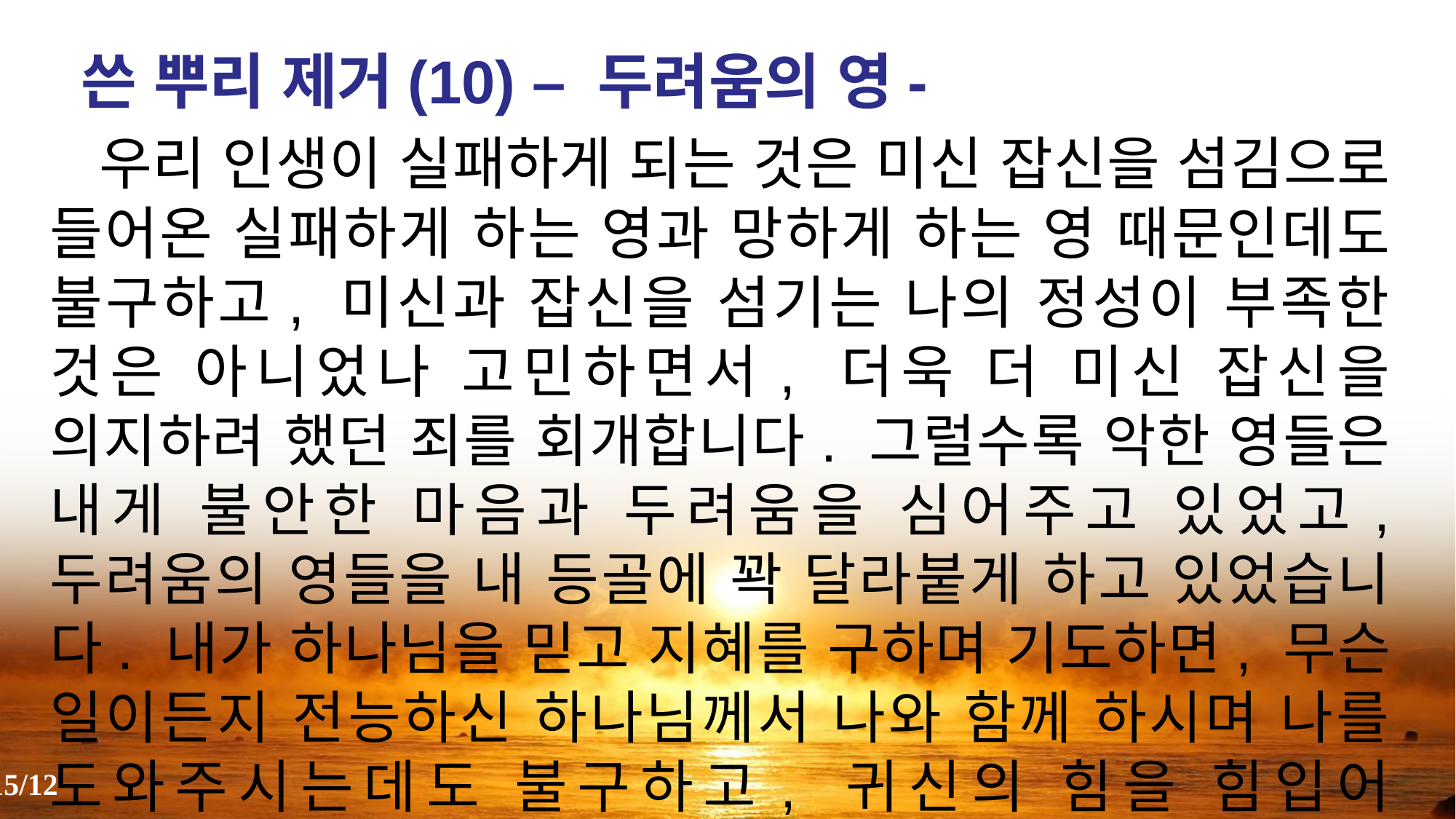

쓴 뿌리 제거(10) – 두려움의 영-
  우리 인생이 실패하게 되는 것은 미신 잡신을 섬김으로 들어온 실패하게 하는 영과 망하게 하는 영 때문인데도 불구하고, 미신과 잡신을 섬기는 나의 정성이 부족한 것은 아니었나 고민하면서, 더욱 더 미신 잡신을 의지하려 했던 죄를 회개합니다. 그럴수록 악한 영들은 내게 불안한 마음과 두려움을 심어주고 있었고, 두려움의 영들을 내 등골에 꽉 달라붙게 하고 있었습니다. 내가 하나님을 믿고 지혜를 구하며 기도하면, 무슨 일이든지 전능하신 하나님께서 나와 함께 하시며 나를 도와주시는데도 불구하고, 귀신의 힘을 힘입어 성공하려 한 죄를 회개합니다.